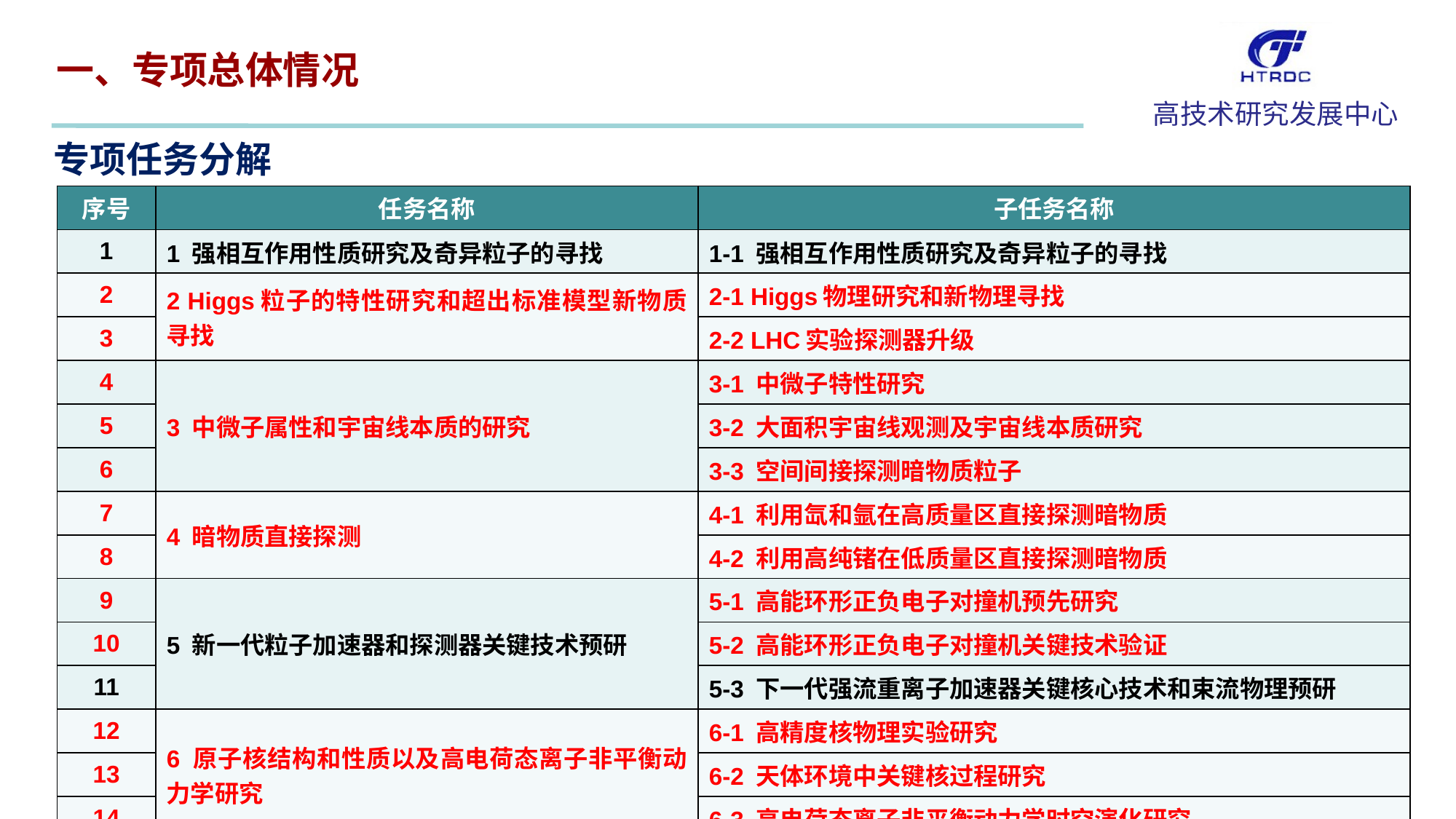

一、专项总体情况
专项任务分解
| 序号 | 任务名称 | 子任务名称 |
| --- | --- | --- |
| 1 | 1 强相互作用性质研究及奇异粒子的寻找 | 1-1 强相互作用性质研究及奇异粒子的寻找 |
| 2 | 2 Higgs粒子的特性研究和超出标准模型新物质寻找 | 2-1 Higgs物理研究和新物理寻找 |
| 3 |  | 2-2 LHC实验探测器升级 |
| 4 | 3 中微子属性和宇宙线本质的研究 | 3-1 中微子特性研究 |
| 5 |  | 3-2 大面积宇宙线观测及宇宙线本质研究 |
| 6 |  | 3-3 空间间接探测暗物质粒子 |
| 7 | 4 暗物质直接探测 | 4-1 利用氙和氩在高质量区直接探测暗物质 |
| 8 |  | 4-2 利用高纯锗在低质量区直接探测暗物质 |
| 9 | 5 新一代粒子加速器和探测器关键技术预研 | 5-1 高能环形正负电子对撞机预先研究 |
| 10 |  | 5-2 高能环形正负电子对撞机关键技术验证 |
| 11 |  | 5-3 下一代强流重离子加速器关键核心技术和束流物理预研 |
| 12 | 6 原子核结构和性质以及高电荷态离子非平衡动力学研究 | 6-1 高精度核物理实验研究 |
| 13 |  | 6-2 天体环境中关键核过程研究 |
| 14 |  | 6-3 高电荷态离子非平衡动力学时空演化研究 |